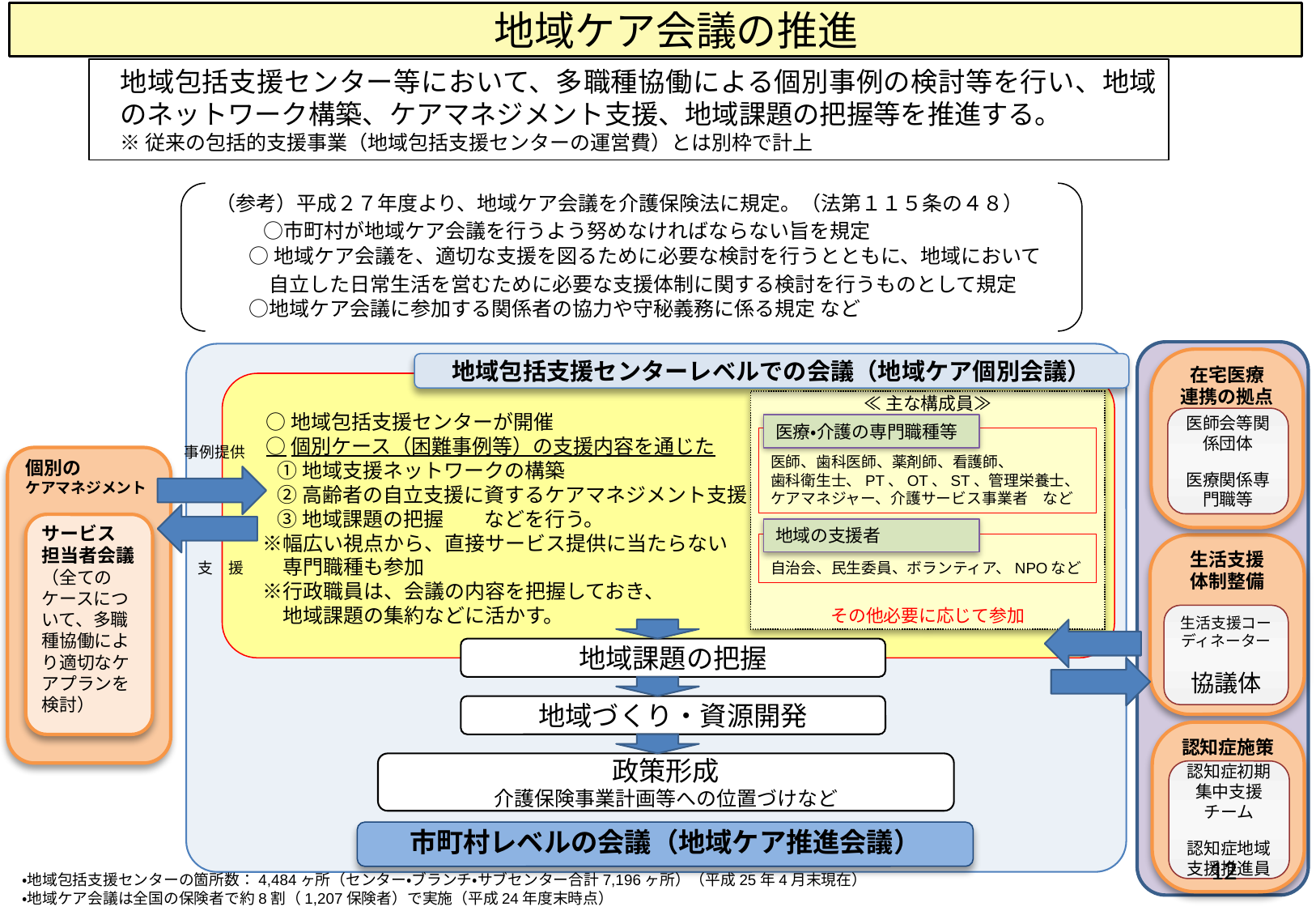

地域ケア会議の推進
地域包括支援センター等において、多職種協働による個別事例の検討等を行い、地域のネットワーク構築、ケアマネジメント支援、地域課題の把握等を推進する。
※従来の包括的支援事業（地域包括支援センターの運営費）とは別枠で計上
（参考）平成２７年度より、地域ケア会議を介護保険法に規定。（法第１１５条の４８）
　○市町村が地域ケア会議を行うよう努めなければならない旨を規定
  ○地域ケア会議を、適切な支援を図るために必要な検討を行うとともに、地域において
　  自立した日常生活を営むために必要な支援体制に関する検討を行うものとして規定
　   ○地域ケア会議に参加する関係者の協力や守秘義務に係る規定 など

在宅医療
連携の拠点
医師会等関係団体

医療関係専門職等
地域包括支援センターレベルでの会議（地域ケア個別会議）

○地域包括支援センターが開催
○個別ケース（困難事例等）の支援内容を通じた
①地域支援ネットワークの構築
②高齢者の自立支援に資するケアマネジメント支援
③地域課題の把握　　などを行う。
　※幅広い視点から、直接サービス提供に当たらない
　　専門職種も参加
　※行政職員は、会議の内容を把握しておき、
　　地域課題の集約などに活かす。

≪主な構成員≫

その他必要に応じて参加
医療・介護の専門職種等

医師、歯科医師、薬剤師、看護師、
歯科衛生士、PT、OT、ST、管理栄養士、
ケアマネジャー、介護サービス事業者　など

事例提供
個別の
ケアマネジメント

サービス
担当者会議
（全てのケースについて、多職種協働により適切なケアプランを検討）
地域の支援者

自治会、民生委員、ボランティア、NPOなど
生活支援
体制整備
生活支援コーディネーター

協議体
　支　援

地域課題の把握

地域づくり・資源開発
認知症施策
認知症初期集中支援チーム

認知症地域支援推進員

政策形成
介護保険事業計画等への位置づけなど
市町村レベルの会議（地域ケア推進会議）
12
・地域包括支援センターの箇所数：4,484ヶ所（センター・ブランチ・サブセンター合計7,196ヶ所）（平成25年4月末現在）
・地域ケア会議は全国の保険者で約8割（1,207保険者）で実施（平成24年度末時点）